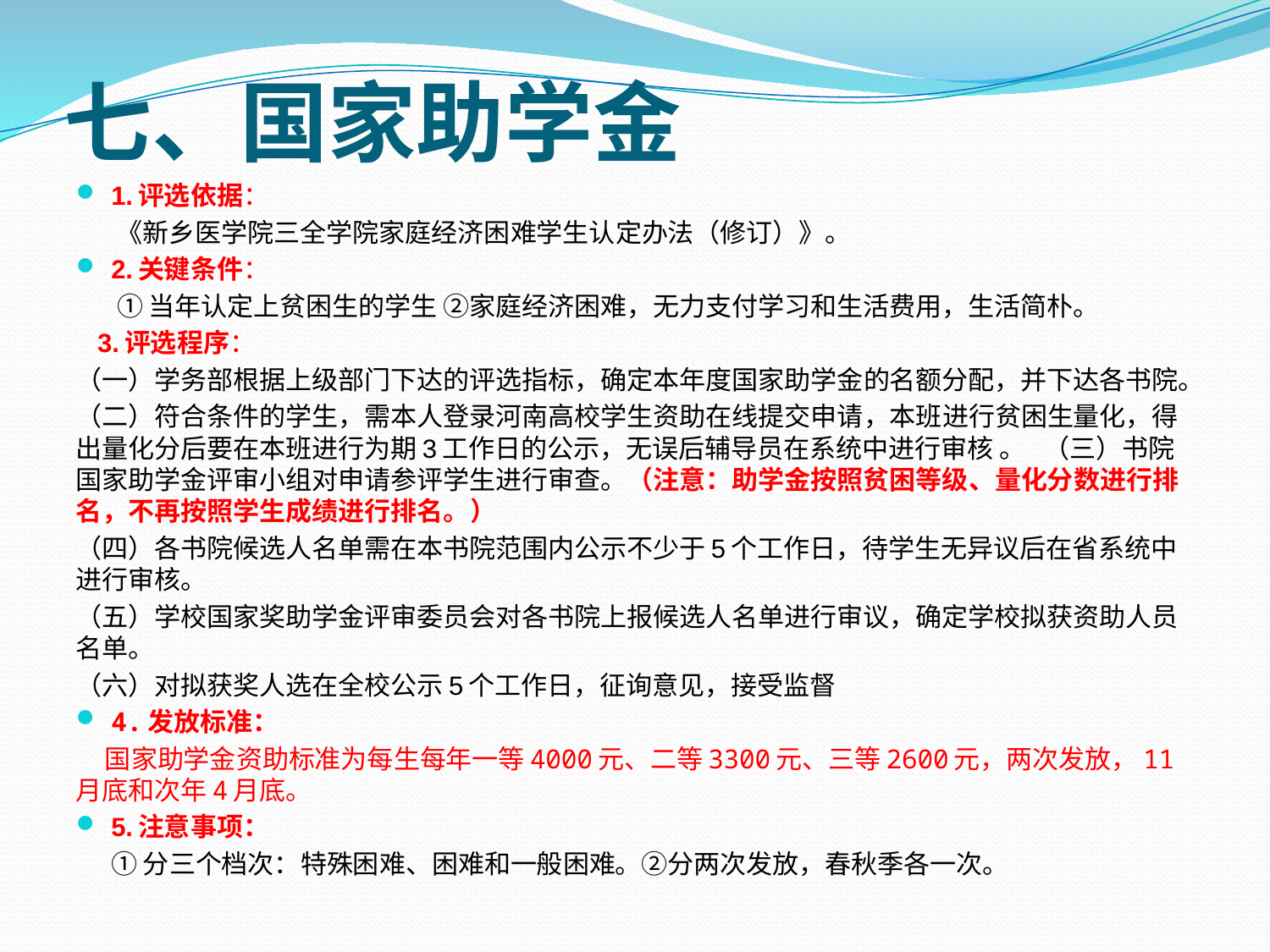

# 七、国家助学金
1.评选依据：
      《新乡医学院三全学院家庭经济困难学生认定办法（修订）》。
2.关键条件：
       ①当年认定上贫困生的学生 ②家庭经济困难，无力支付学习和生活费用，生活简朴。
   3.评选程序：
（一）学务部根据上级部门下达的评选指标，确定本年度国家助学金的名额分配，并下达各书院。
（二）符合条件的学生，需本人登录河南高校学生资助在线提交申请，本班进行贫困生量化，得出量化分后要在本班进行为期3工作日的公示，无误后辅导员在系统中进行审核 。   （三）书院国家助学金评审小组对申请参评学生进行审查。（注意：助学金按照贫困等级、量化分数进行排名，不再按照学生成绩进行排名。）
（四）各书院候选人名单需在本书院范围内公示不少于5个工作日，待学生无异议后在省系统中进行审核。
（五）学校国家奖助学金评审委员会对各书院上报候选人名单进行审议，确定学校拟获资助人员名单。
（六）对拟获奖人选在全校公示5个工作日，征询意见，接受监督
4.发放标准：
    国家助学金资助标准为每生每年一等4000元、二等3300元、三等2600元，两次发放，11月底和次年4月底。
5.注意事项：
      ①分三个档次：特殊困难、困难和一般困难。②分两次发放，春秋季各一次。